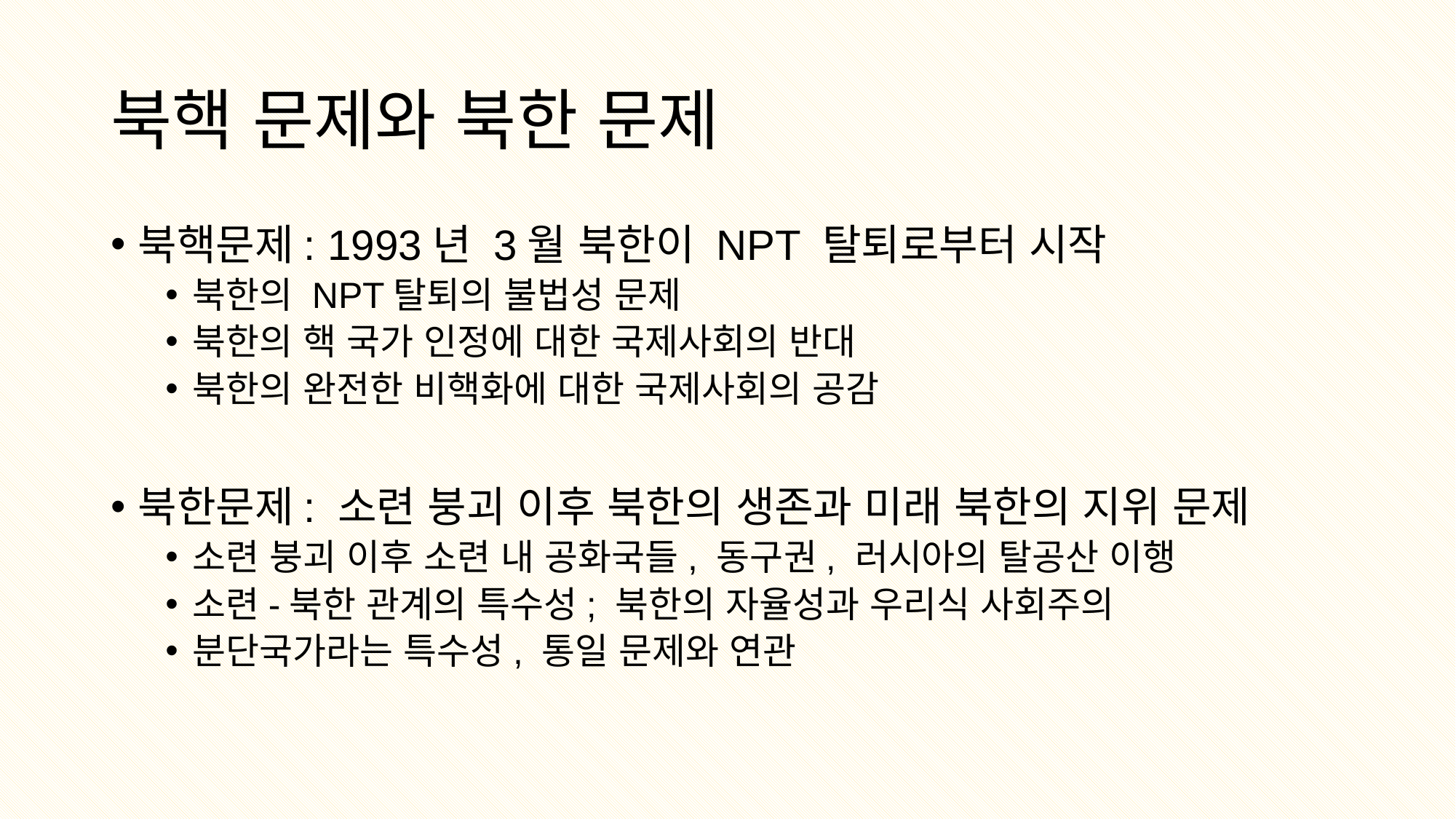

# 북핵 문제와 북한 문제
북핵문제: 1993년 3월 북한이 NPT 탈퇴로부터 시작
북한의 NPT탈퇴의 불법성 문제
북한의 핵 국가 인정에 대한 국제사회의 반대
북한의 완전한 비핵화에 대한 국제사회의 공감

북한문제: 소련 붕괴 이후 북한의 생존과 미래 북한의 지위 문제
소련 붕괴 이후 소련 내 공화국들, 동구권, 러시아의 탈공산 이행
소련-북한 관계의 특수성; 북한의 자율성과 우리식 사회주의
분단국가라는 특수성, 통일 문제와 연관